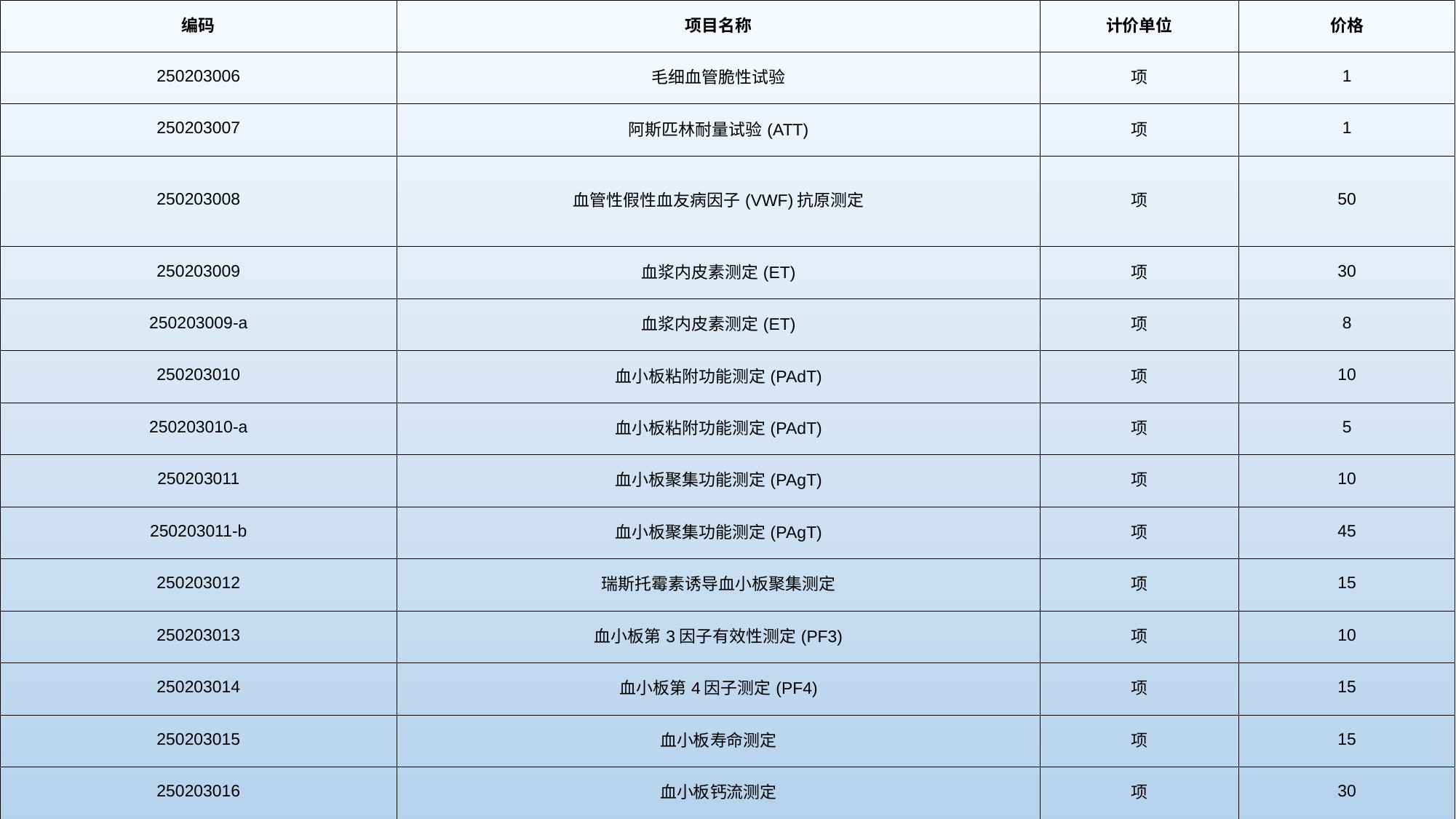

| 编码 | 项目名称 | 计价单位 | 价格 |
| --- | --- | --- | --- |
| 250203006 | 毛细血管脆性试验 | 项 | 1 |
| 250203007 | 阿斯匹林耐量试验(ATT) | 项 | 1 |
| 250203008 | 血管性假性血友病因子(VWF)抗原测定 | 项 | 50 |
| 250203009 | 血浆内皮素测定(ET) | 项 | 30 |
| 250203009-a | 血浆内皮素测定(ET) | 项 | 8 |
| 250203010 | 血小板粘附功能测定(PAdT) | 项 | 10 |
| 250203010-a | 血小板粘附功能测定(PAdT) | 项 | 5 |
| 250203011 | 血小板聚集功能测定(PAgT) | 项 | 10 |
| 250203011-b | 血小板聚集功能测定(PAgT) | 项 | 45 |
| 250203012 | 瑞斯托霉素诱导血小板聚集测定 | 项 | 15 |
| 250203013 | 血小板第3因子有效性测定(PF3) | 项 | 10 |
| 250203014 | 血小板第4因子测定(PF4) | 项 | 15 |
| 250203015 | 血小板寿命测定 | 项 | 15 |
| 250203016 | 血小板钙流测定 | 项 | 30 |